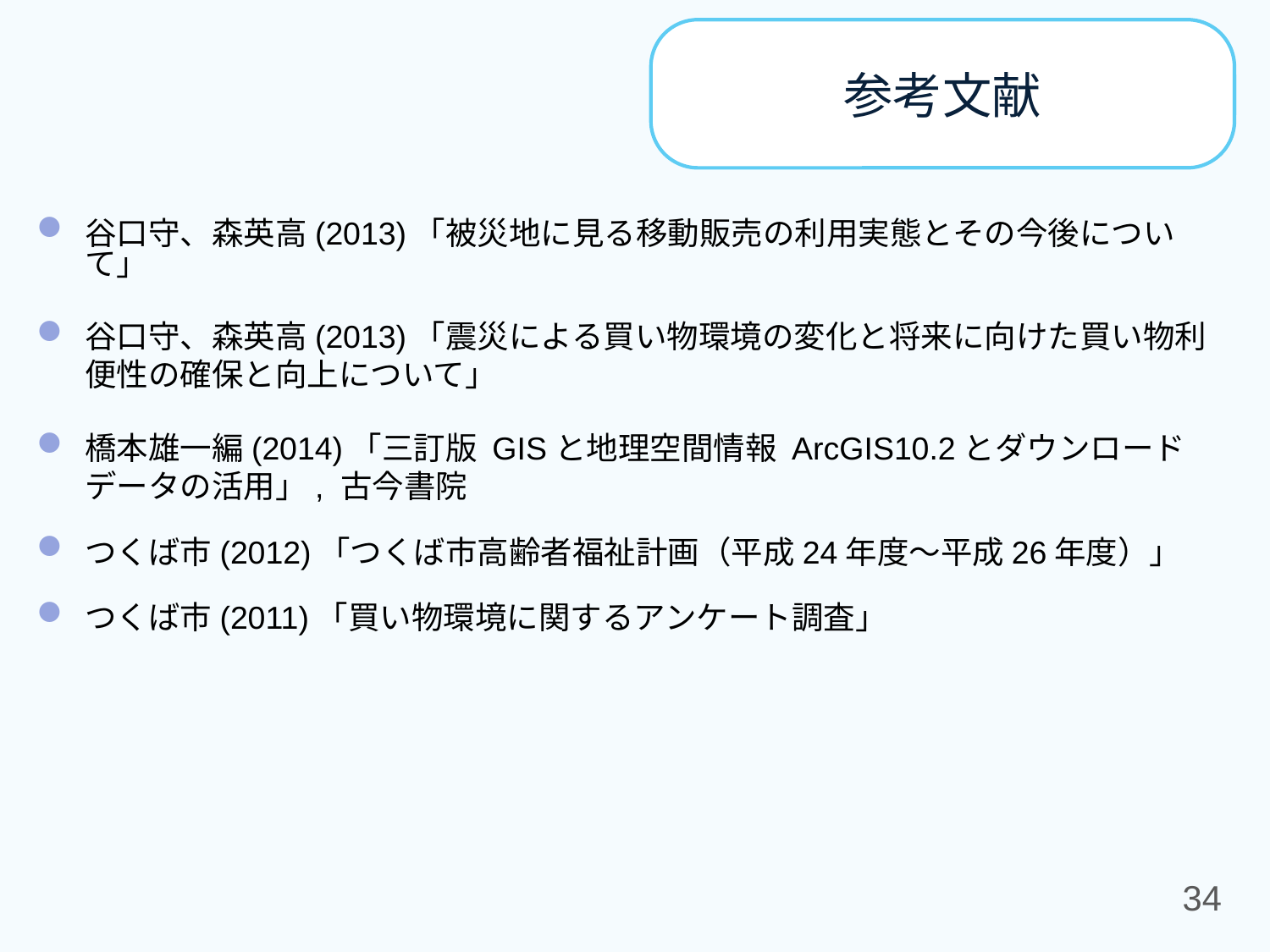

参考文献
参考文献
谷口守、森英高(2013)「被災地に見る移動販売の利用実態とその今後について」
谷口守、森英高(2013)「震災による買い物環境の変化と将来に向けた買い物利便性の確保と向上について」
橋本雄一編(2014)「三訂版 GISと地理空間情報 ArcGIS10.2とダウンロードデータの活用」, 古今書院
つくば市(2012)「つくば市高齢者福祉計画（平成24年度～平成26年度）」
つくば市(2011)「買い物環境に関するアンケート調査」
34